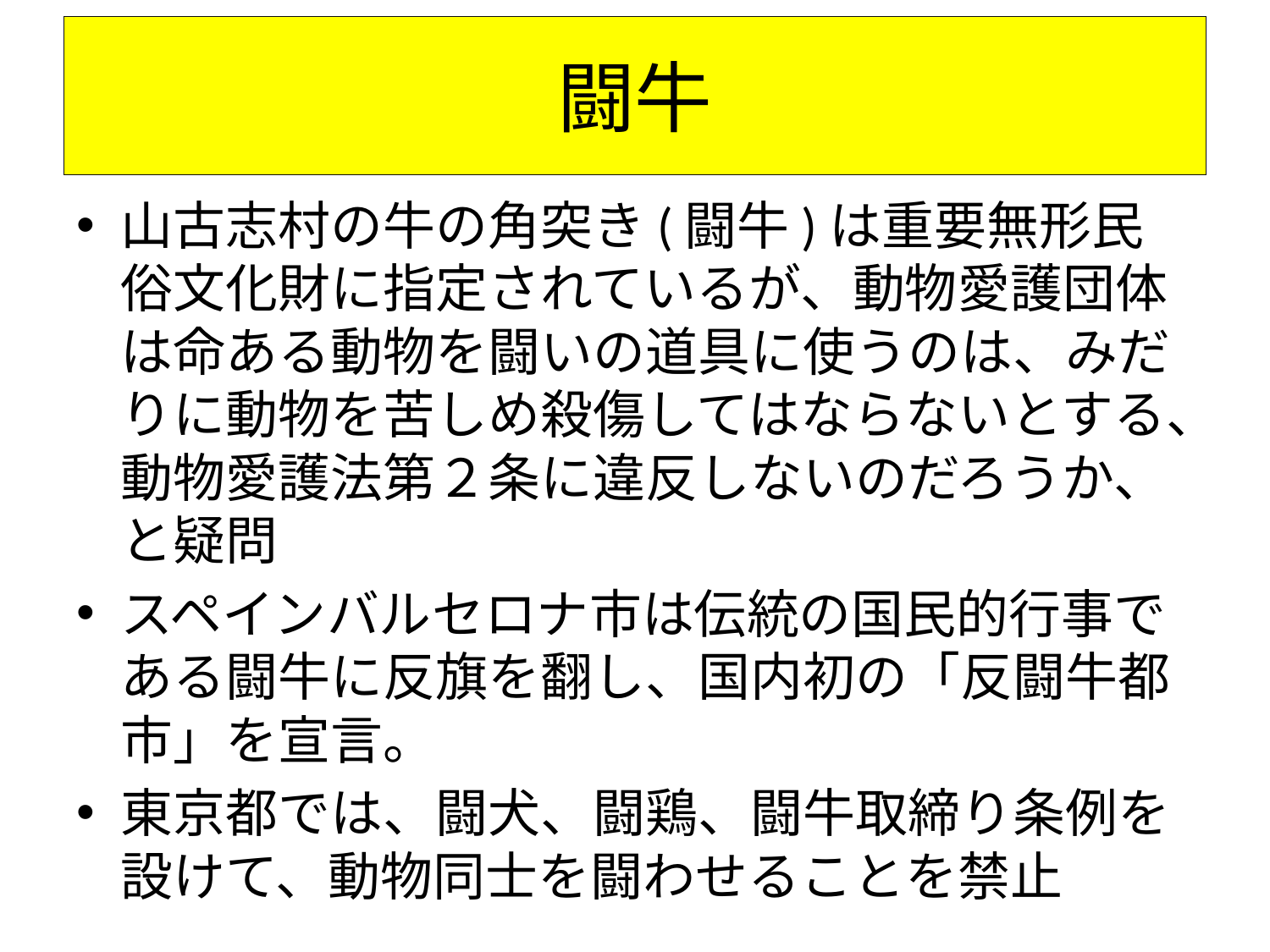

# 闘牛
山古志村の牛の角突き(闘牛)は重要無形民俗文化財に指定されているが、動物愛護団体は命ある動物を闘いの道具に使うのは、みだりに動物を苦しめ殺傷してはならないとする、動物愛護法第２条に違反しないのだろうか、と疑問
スペインバルセロナ市は伝統の国民的行事である闘牛に反旗を翻し、国内初の「反闘牛都市」を宣言。
東京都では、闘犬、闘鶏、闘牛取締り条例を設けて、動物同士を闘わせることを禁止